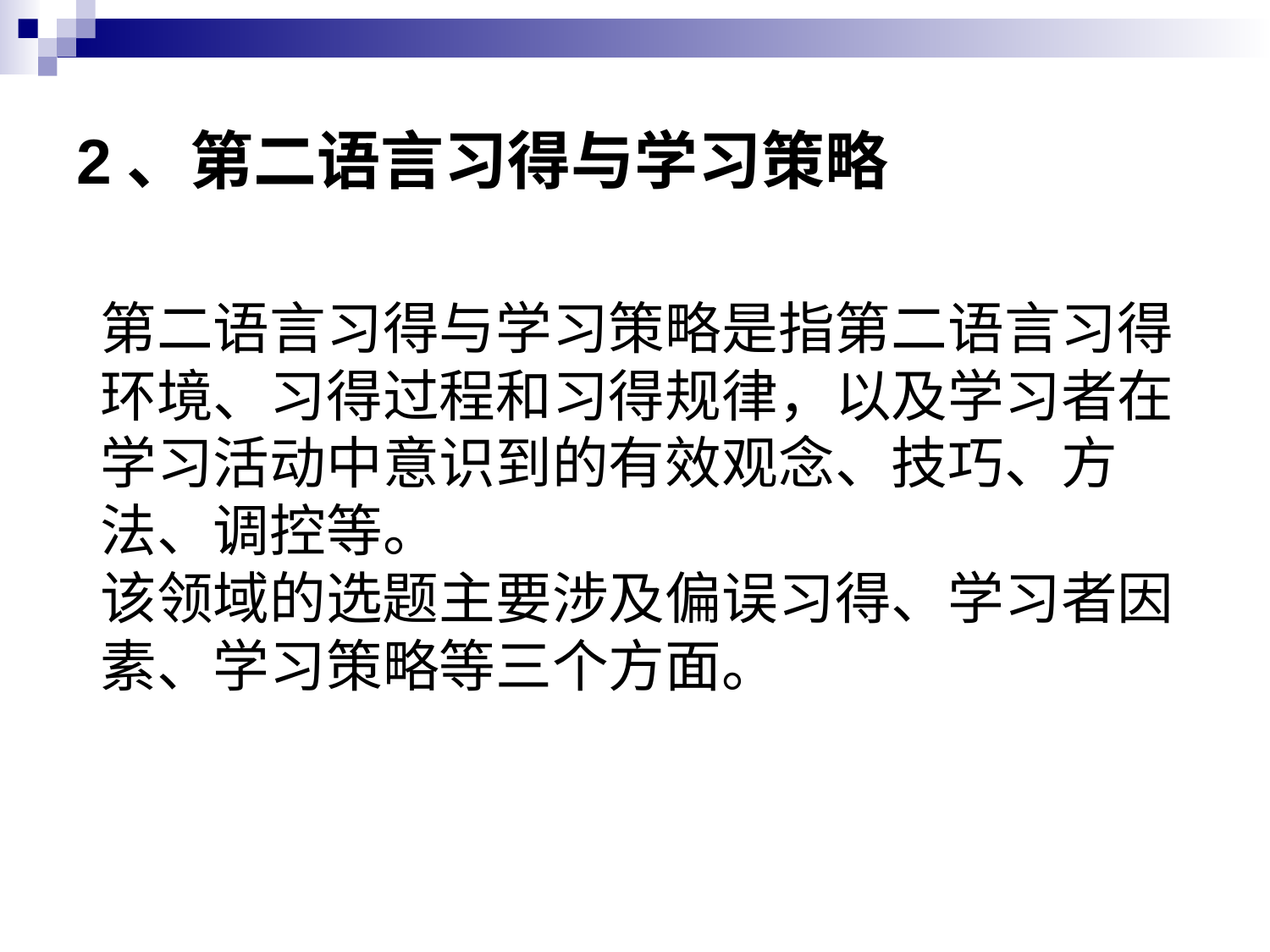

# 2、第二语言习得与学习策略
第二语言习得与学习策略是指第二语言习得环境、习得过程和习得规律，以及学习者在学习活动中意识到的有效观念、技巧、方法、调控等。
该领域的选题主要涉及偏误习得、学习者因素、学习策略等三个方面。